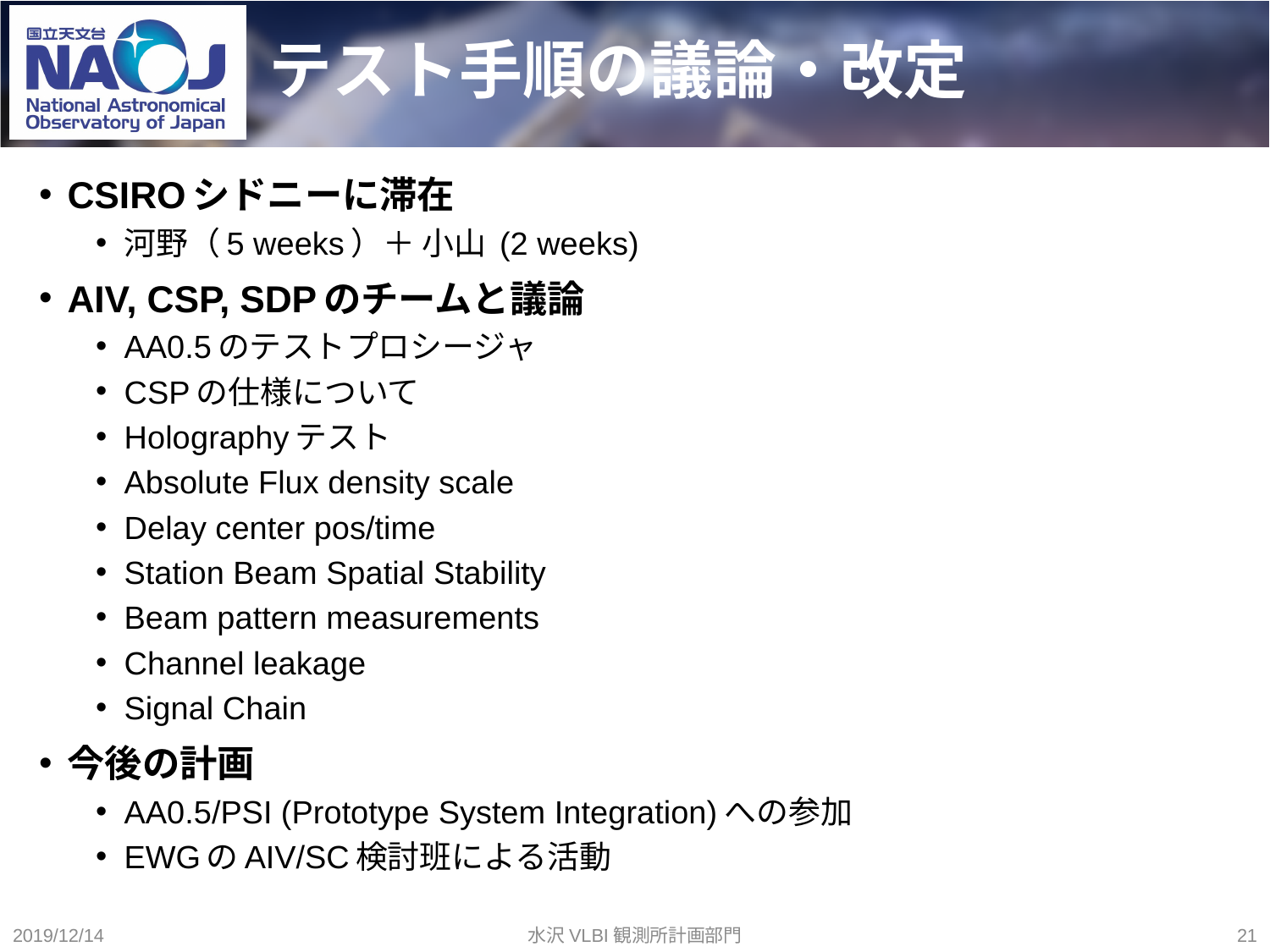

# テスト手順の議論・改定
CSIROシドニーに滞在
河野（5 weeks）＋ 小山 (2 weeks)
AIV, CSP, SDPのチームと議論
AA0.5のテストプロシージャ
CSPの仕様について
Holographyテスト
Absolute Flux density scale
Delay center pos/time
Station Beam Spatial Stability
Beam pattern measurements
Channel leakage
Signal Chain
今後の計画
AA0.5/PSI (Prototype System Integration)への参加
EWGのAIV/SC検討班による活動

2019/12/14
水沢VLBI観測所計画部門
21